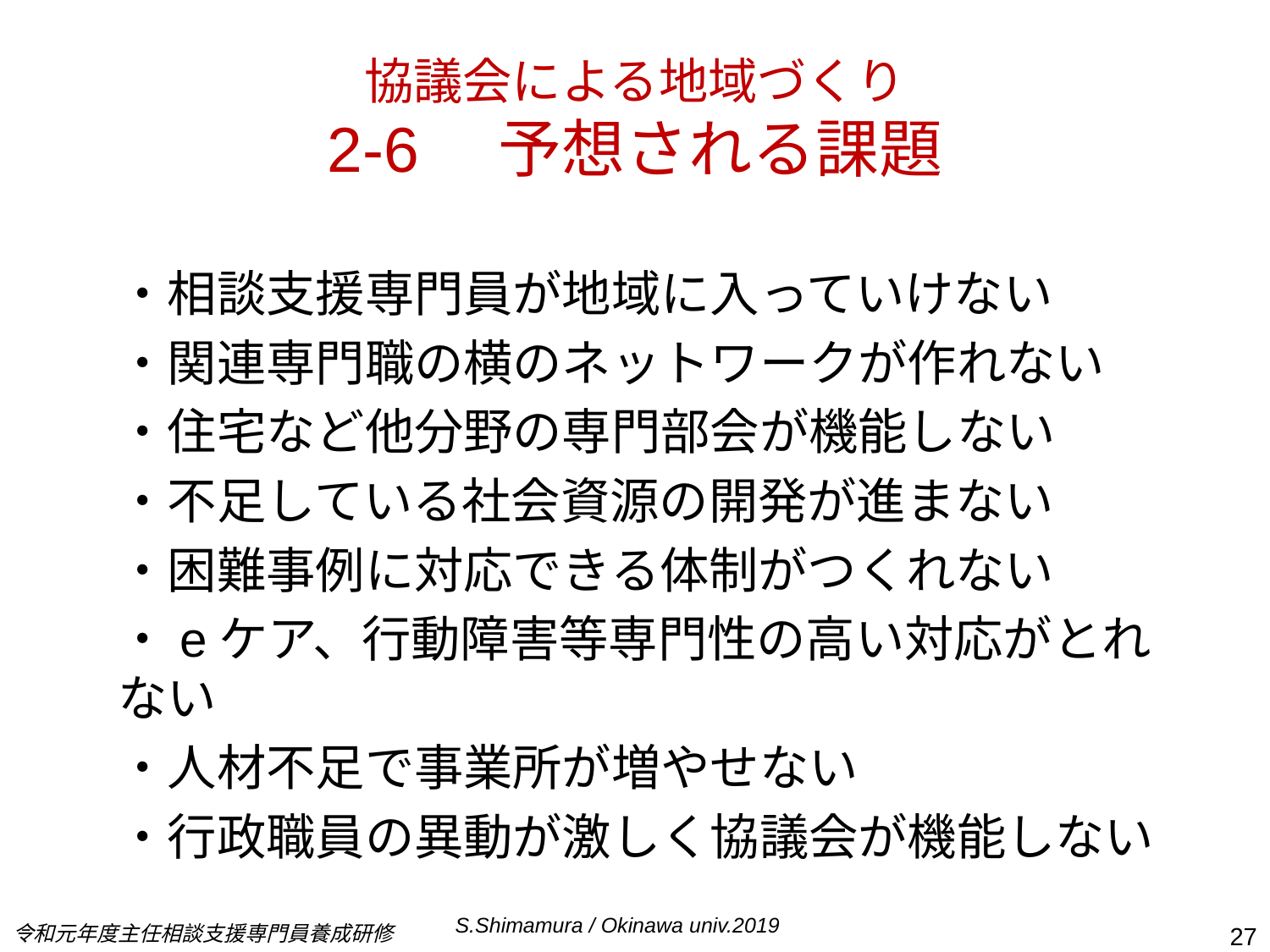

# 協議会による地域づくり 2-6　予想される課題
・相談支援専門員が地域に入っていけない
・関連専門職の横のネットワークが作れない
・住宅など他分野の専門部会が機能しない
・不足している社会資源の開発が進まない
・困難事例に対応できる体制がつくれない
・eケア、行動障害等専門性の高い対応がとれない
・人材不足で事業所が増やせない
・行政職員の異動が激しく協議会が機能しない
S.Shimamura / Okinawa univ.2019
令和元年度主任相談支援専門員養成研修
27